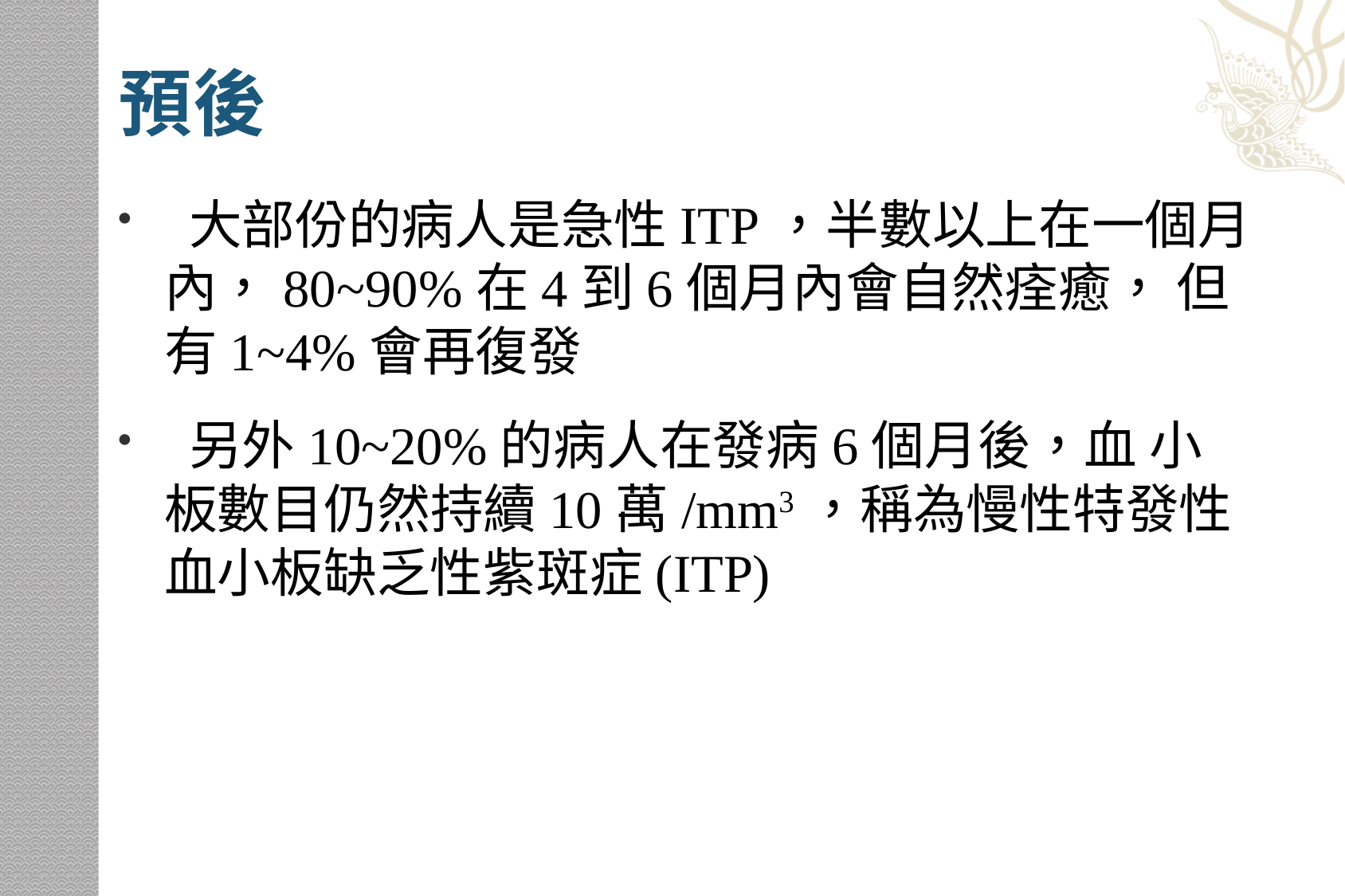

# 預後
 大部份的病人是急性ITP，半數以上在一個月內，80~90%在4到6個月內會自然痊癒， 但有1~4%會再復發
 另外10~20%的病人在發病6個月後，血 小板數目仍然持續10萬/mm3，稱為慢性特發性血小板缺乏性紫斑症(ITP)